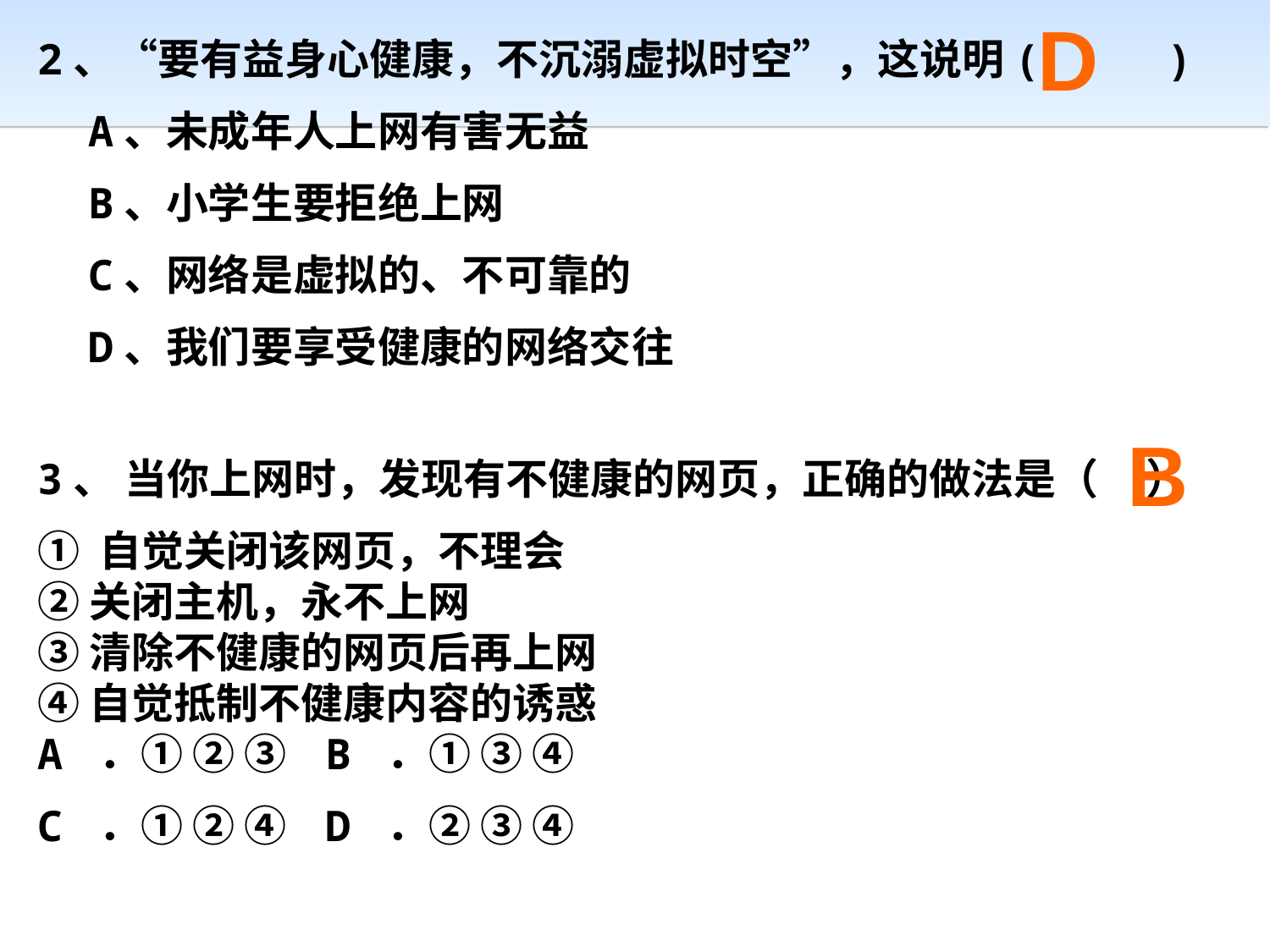

D
2、“要有益身心健康，不沉溺虚拟时空”，这说明(     )
  A、未成年人上网有害无益
  B、小学生要拒绝上网
  C、网络是虚拟的、不可靠的
  D、我们要享受健康的网络交往
B
3、 当你上网时，发现有不健康的网页，正确的做法是（     ）
① 自觉关闭该网页，不理会
② 关闭主机，永不上网
③ 清除不健康的网页后再上网
④ 自觉抵制不健康内容的诱惑
A ．① ② ③   B ．① ③ ④
C ．① ② ④   D ．② ③ ④